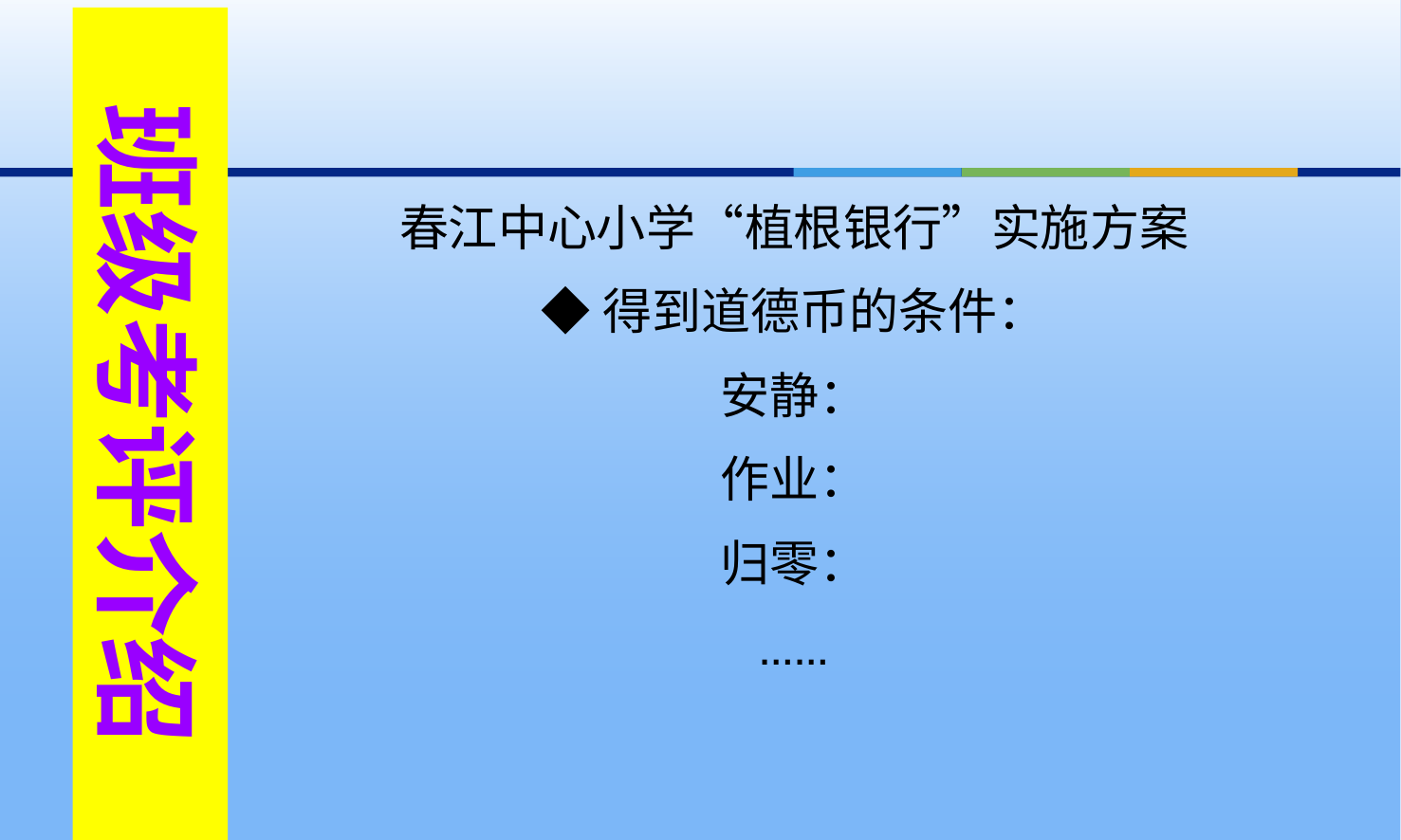

班级考评介绍
春江中心小学“植根银行”实施方案
◆得到道德币的条件：
安静：
作业：
归零：
……